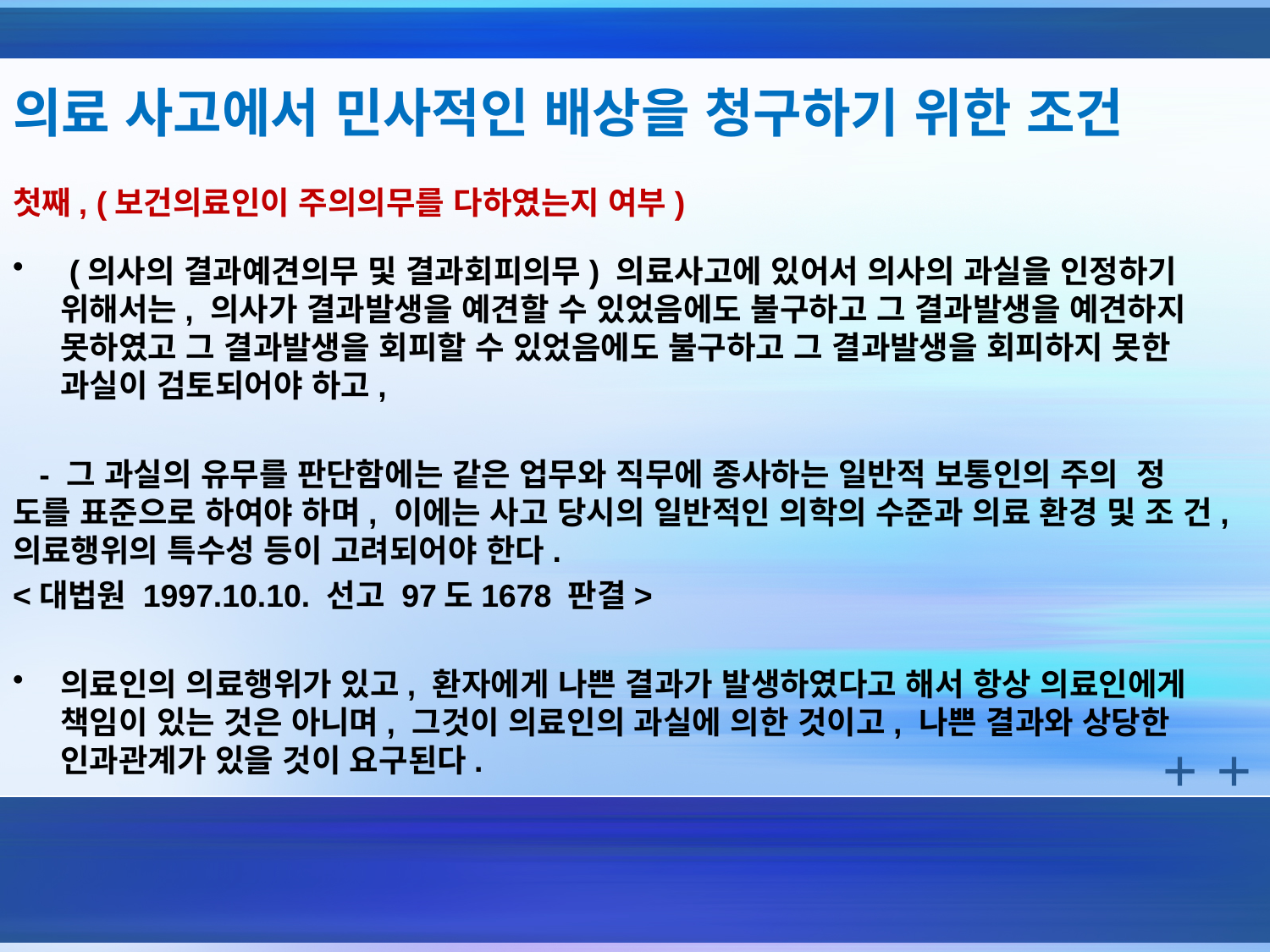

# 의료 사고에서 민사적인 배상을 청구하기 위한 조건
첫째, (보건의료인이 주의의무를 다하였는지 여부)

 (의사의 결과예견의무 및 결과회피의무) 의료사고에 있어서 의사의 과실을 인정하기 위해서는, 의사가 결과발생을 예견할 수 있었음에도 불구하고 그 결과발생을 예견하지 못하였고 그 결과발생을 회피할 수 있었음에도 불구하고 그 결과발생을 회피하지 못한 과실이 검토되어야 하고,

   - 그 과실의 유무를 판단함에는 같은 업무와 직무에 종사하는 일반적 보통인의 주의  정        도를 표준으로 하여야 하며, 이에는 사고 당시의 일반적인 의학의 수준과 의료 환경 및 조 건, 의료행위의 특수성 등이 고려되어야 한다.
<대법원 1997.10.10. 선고 97도1678 판결>

의료인의 의료행위가 있고, 환자에게 나쁜 결과가 발생하였다고 해서 항상 의료인에게 책임이 있는 것은 아니며, 그것이 의료인의 과실에 의한 것이고, 나쁜 결과와 상당한 인과관계가 있을 것이 요구된다.